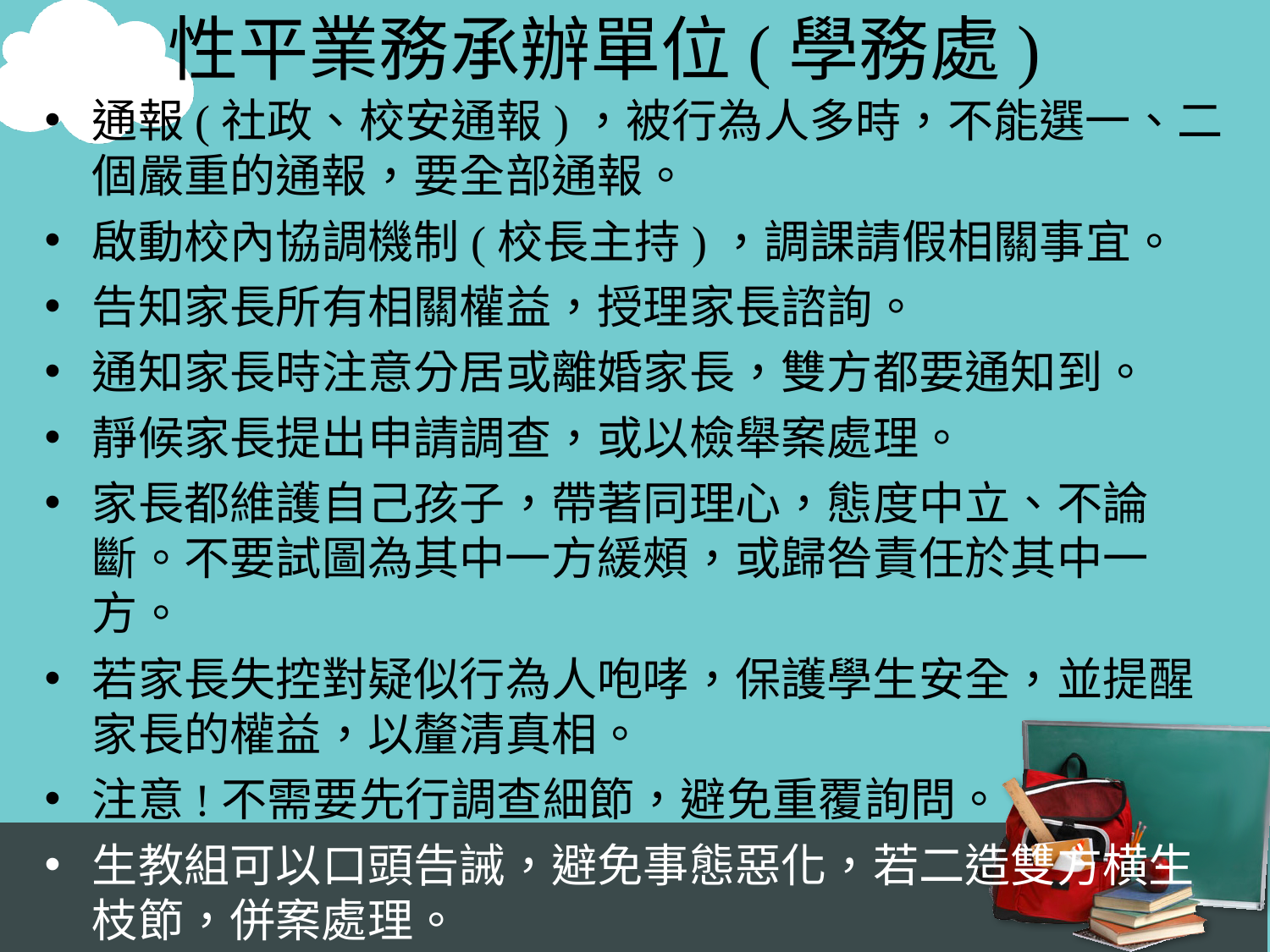

# 性平業務承辦單位(學務處)
通報(社政、校安通報)，被行為人多時，不能選一、二個嚴重的通報，要全部通報。
啟動校內協調機制(校長主持)，調課請假相關事宜。
告知家長所有相關權益，授理家長諮詢。
通知家長時注意分居或離婚家長，雙方都要通知到。
靜候家長提出申請調查，或以檢舉案處理。
家長都維護自己孩子，帶著同理心，態度中立、不論斷。不要試圖為其中一方緩頰，或歸咎責任於其中一方。
若家長失控對疑似行為人咆哮，保護學生安全，並提醒家長的權益，以釐清真相。
注意!不需要先行調查細節，避免重覆詢問。
生教組可以口頭告誡，避免事態惡化，若二造雙方横生枝節，併案處理。